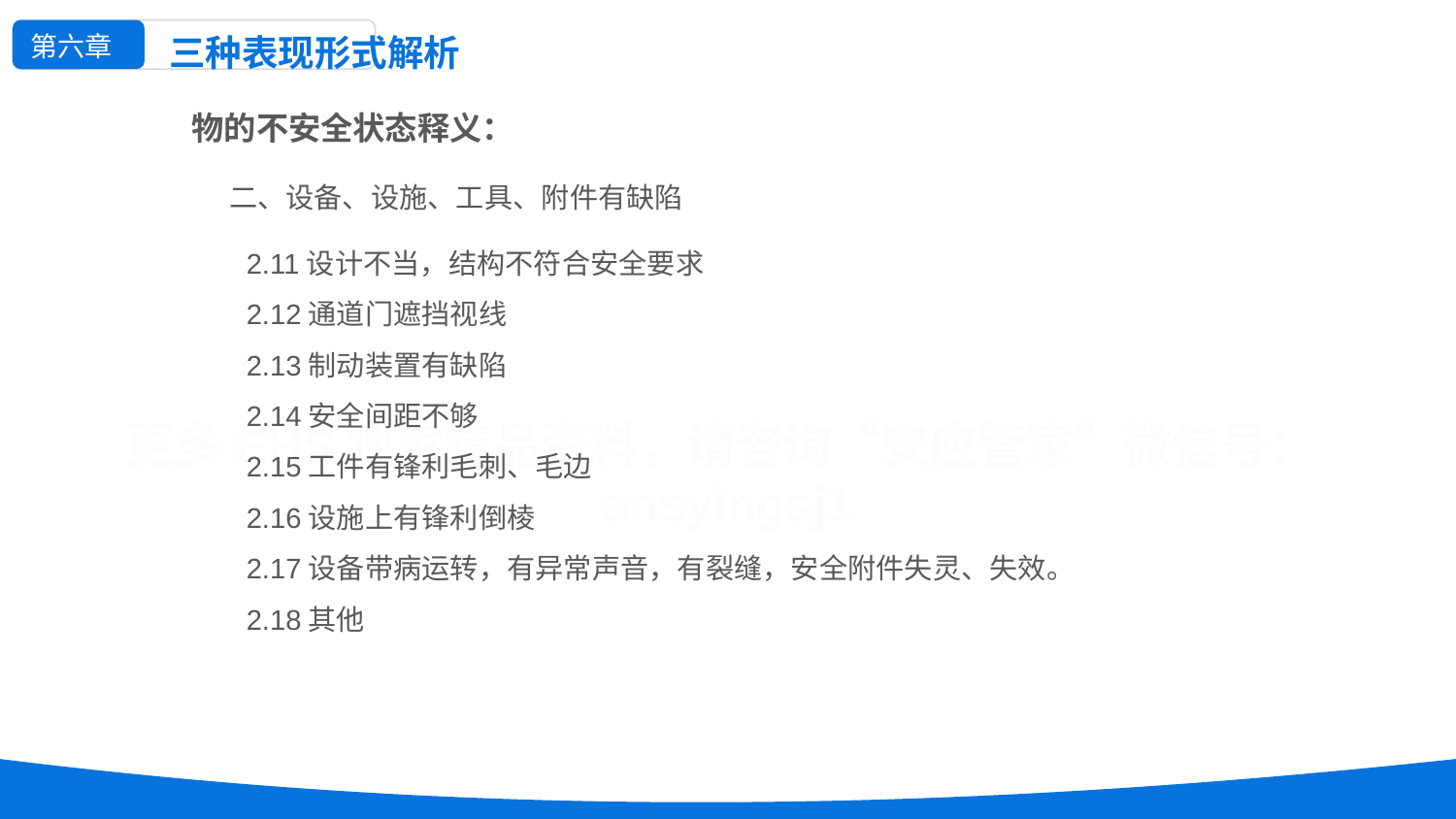

第六章
三种表现形式解析
物的不安全状态释义：
 二、设备、设施、工具、附件有缺陷
    2.11设计不当，结构不符合安全要求
    2.12通道门遮挡视线
    2.13制动装置有缺陷
    2.14安全间距不够
    2.15工件有锋利毛刺、毛边
    2.16设施上有锋利倒棱
    2.17设备带病运转，有异常声音，有裂缝，安全附件失灵、失效。
    2.18其他